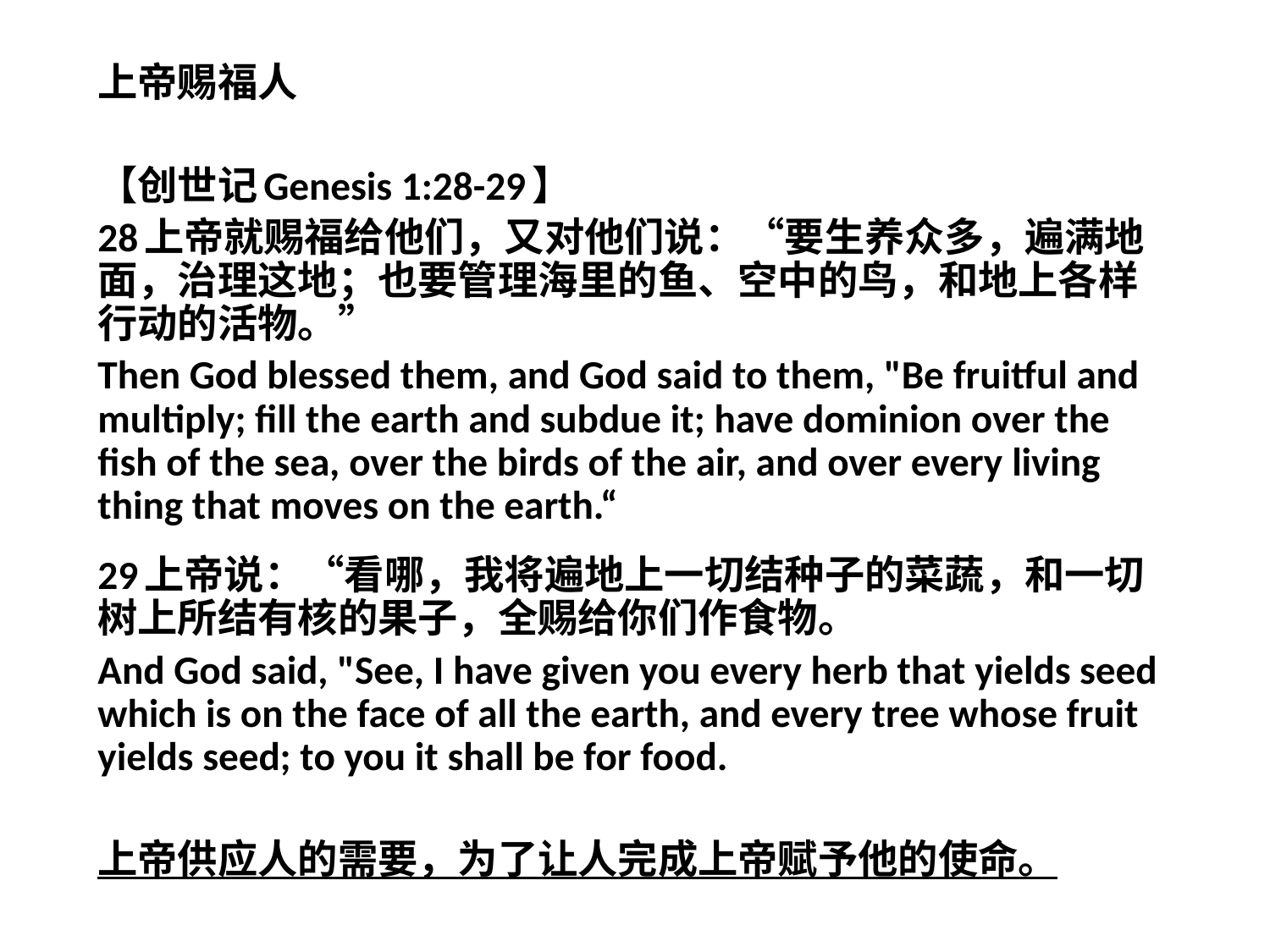

上帝赐福人

【创世记Genesis 1:28-29】
28上帝就赐福给他们，又对他们说：“要生养众多，遍满地面，治理这地；也要管理海里的鱼、空中的鸟，和地上各样行动的活物。”
Then God blessed them, and God said to them, "Be fruitful and multiply; fill the earth and subdue it; have dominion over the fish of the sea, over the birds of the air, and over every living thing that moves on the earth.“

29上帝说：“看哪，我将遍地上一切结种子的菜蔬，和一切树上所结有核的果子，全赐给你们作食物。
And God said, "See, I have given you every herb that yields seed which is on the face of all the earth, and every tree whose fruit yields seed; to you it shall be for food.

上帝供应人的需要，为了让人完成上帝赋予他的使命。